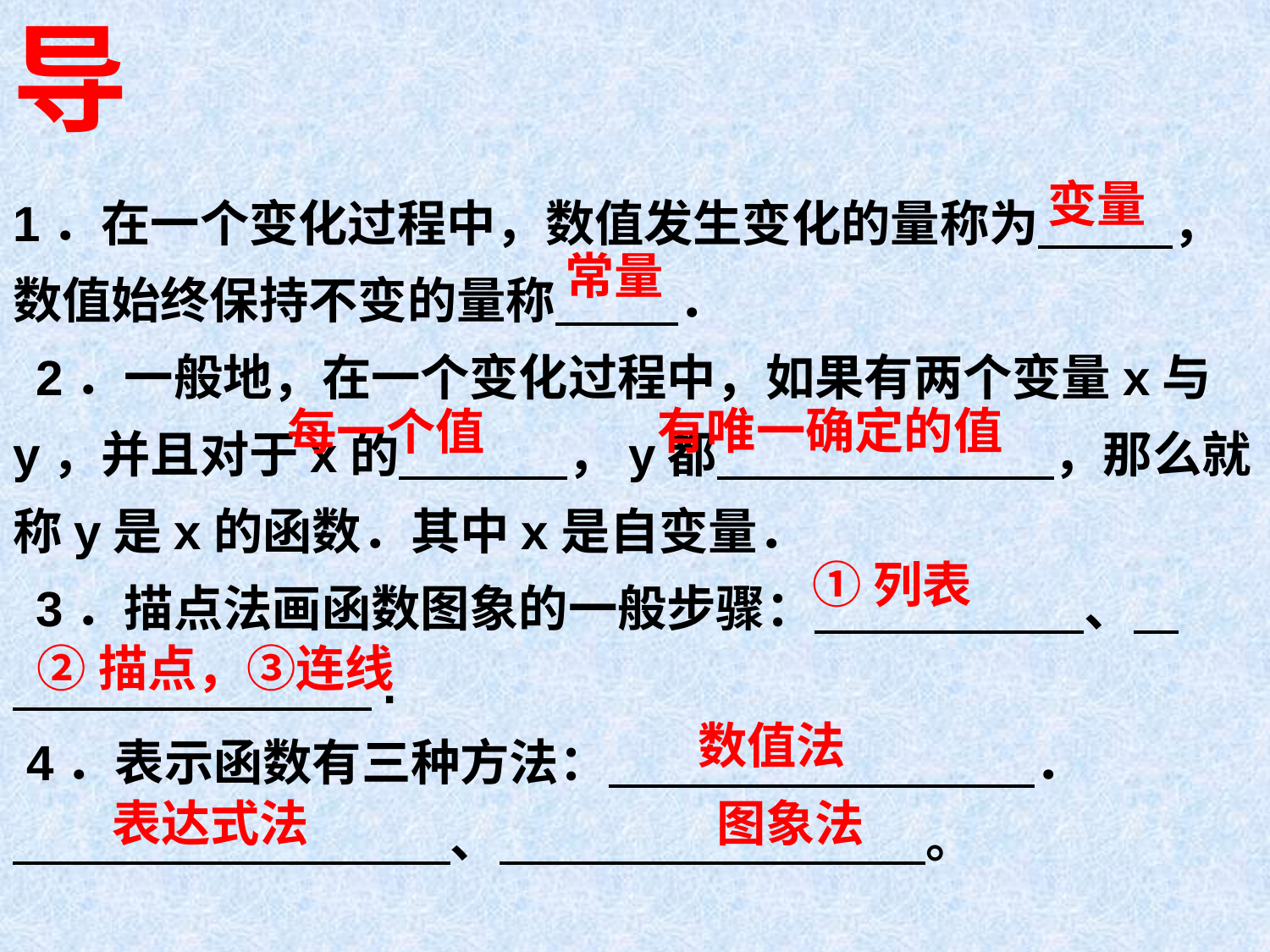

导
# 1．在一个变化过程中，数值发生变化的量称为            ，数值始终保持不变的量称           ． 2．一般地，在一个变化过程中，如果有两个变量x与y，并且对于x的               ，y都                              ，那么就称y是x的函数．其中x是自变量． 3．描点法画函数图象的一般步骤：                        、 . 4．表示函数有三种方法：                                      ． 、                                      。
变量
常量
有唯一确定的值
每一个值

①列表
②描点，③连线
       数值法
      表达式法
      图象法